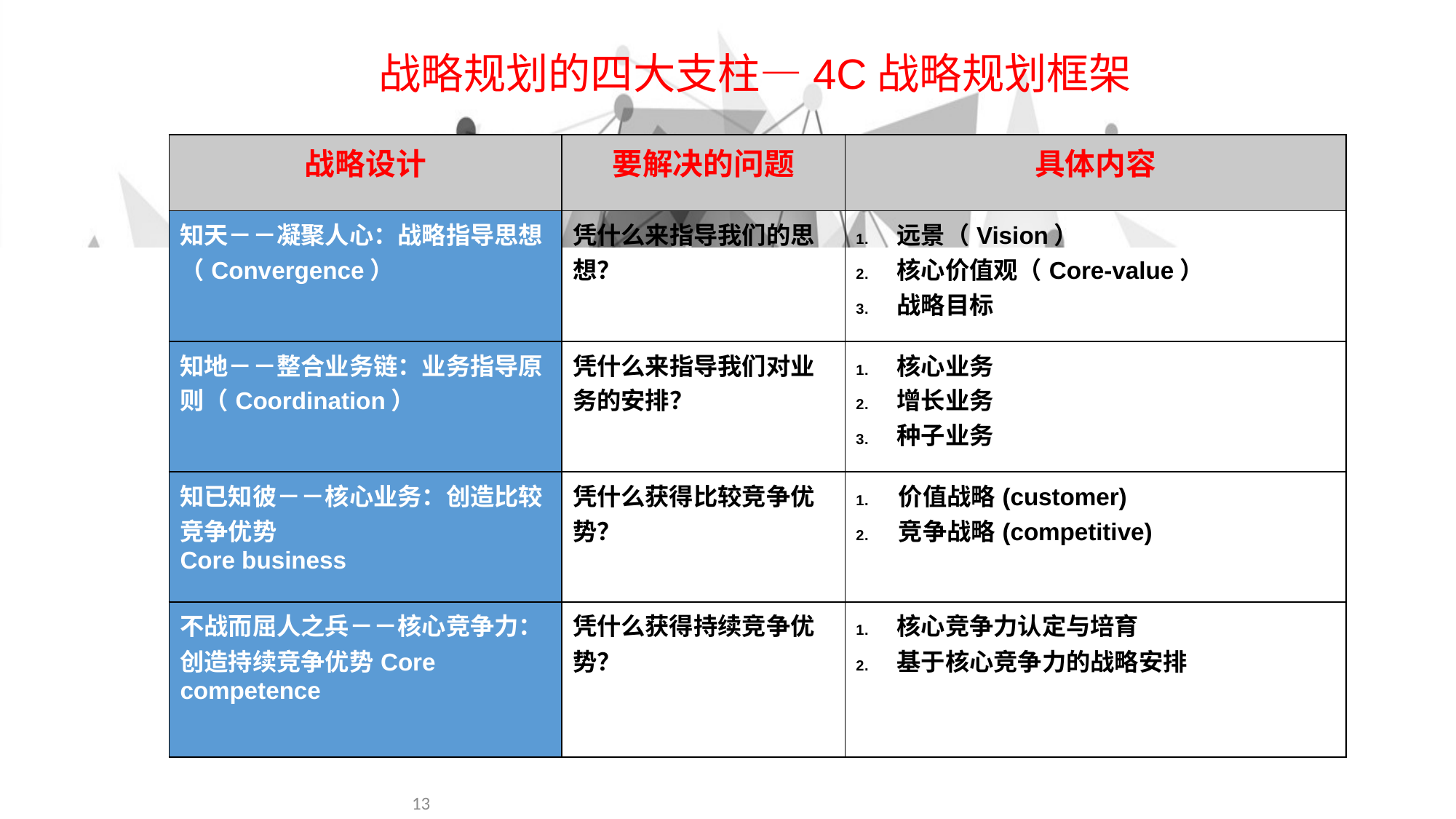

# 战略规划的四大支柱—4C战略规划框架
| 战略设计 | 要解决的问题 | 具体内容 |
| --- | --- | --- |
| 知天－－凝聚人心：战略指导思想（Convergence） | 凭什么来指导我们的思想？ | 远景（Vision） 核心价值观（Core-value） 战略目标 |
| 知地－－整合业务链：业务指导原则（Coordination） | 凭什么来指导我们对业务的安排？ | 核心业务 增长业务 种子业务 |
| 知已知彼－－核心业务：创造比较竞争优势 Core business | 凭什么获得比较竞争优势？ | 价值战略(customer) 竞争战略(competitive) |
| 不战而屈人之兵－－核心竞争力：创造持续竞争优势Core competence | 凭什么获得持续竞争优势？ | 核心竞争力认定与培育 基于核心竞争力的战略安排 |
13